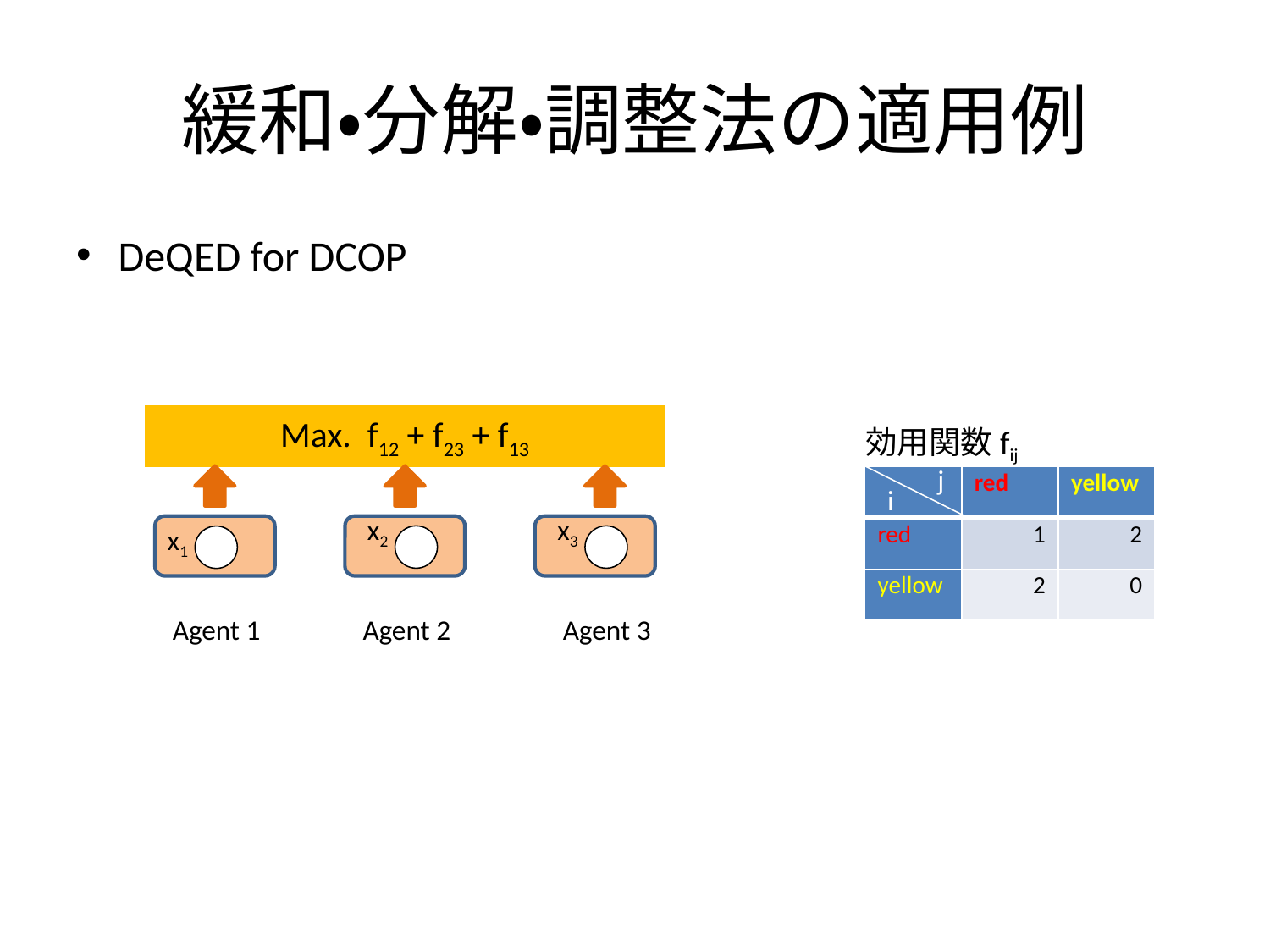

# 緩和・分解・調整法の適用例
DeQED for DCOP
Max.  f12 + f23 + f13
効用関数fij
j

|  | red | yellow |
| --- | --- | --- |
| red | 1 | 2 |
| yellow | 2 | 0 |
i
x2
x3

x1

Agent 1
Agent 2
Agent 3